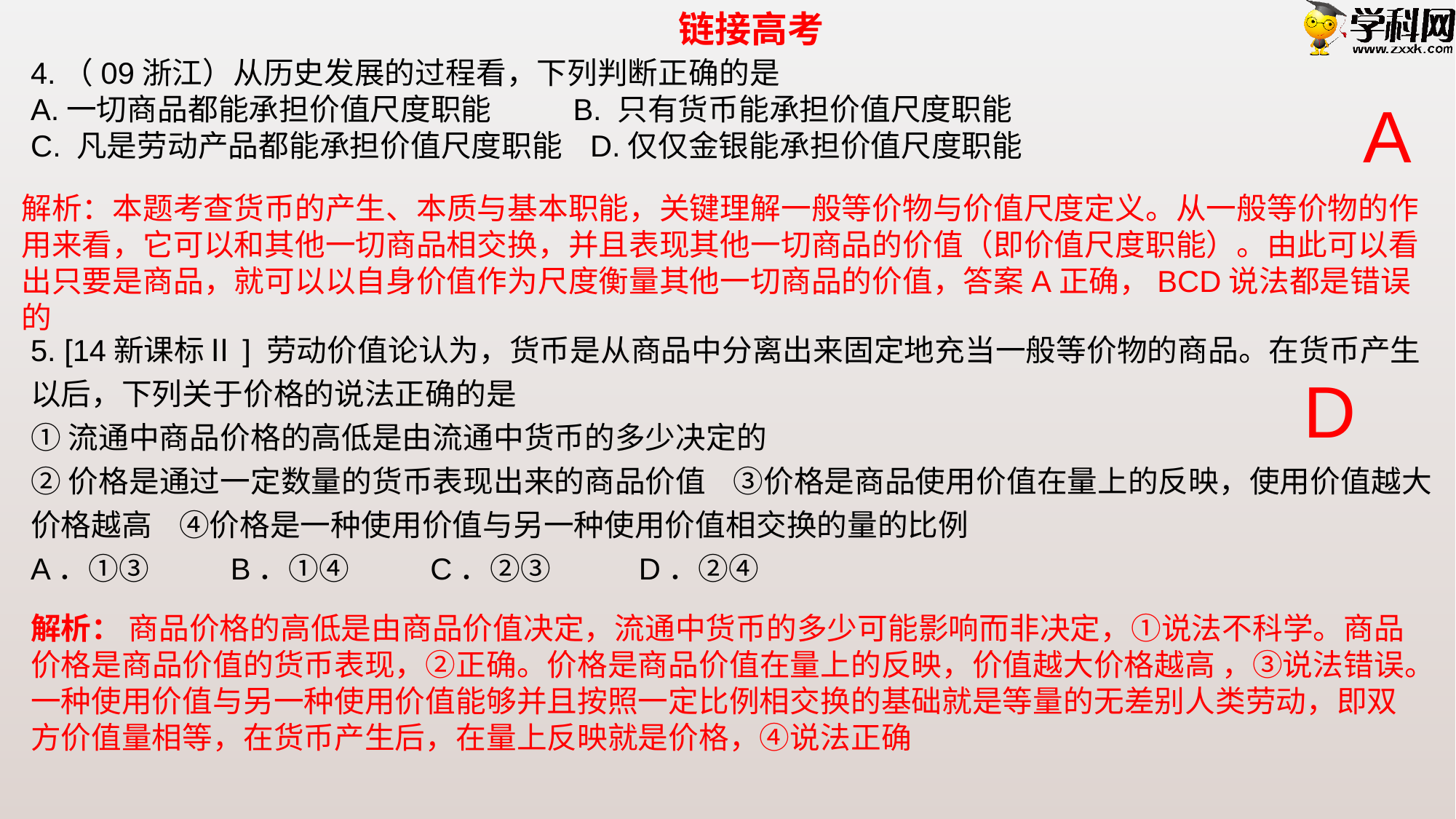

链接高考
4.（09浙江）从历史发展的过程看，下列判断正确的是
A.一切商品都能承担价值尺度职能           B. 只有货币能承担价值尺度职能
C. 凡是劳动产品都能承担价值尺度职能   D.仅仅金银能承担价值尺度职能

5. [14新课标Ⅱ] 劳动价值论认为，货币是从商品中分离出来固定地充当一般等价物的商品。在货币产生以后，下列关于价格的说法正确的是
①流通中商品价格的高低是由流通中货币的多少决定的
②价格是通过一定数量的货币表现出来的商品价值    ③价格是商品使用价值在量上的反映，使用价值越大价格越高    ④价格是一种使用价值与另一种使用价值相交换的量的比例
A．①③           B．①④           C．②③            D．②④
A
解析：本题考查货币的产生、本质与基本职能，关键理解一般等价物与价值尺度定义。从一般等价物的作用来看，它可以和其他一切商品相交换，并且表现其他一切商品的价值（即价值尺度职能）。由此可以看出只要是商品，就可以以自身价值作为尺度衡量其他一切商品的价值，答案A正确，BCD说法都是错误的
D
解析： 商品价格的高低是由商品价值决定，流通中货币的多少可能影响而非决定，①说法不科学。商品价格是商品价值的货币表现，②正确。价格是商品价值在量上的反映，价值越大价格越高 ，③说法错误。一种使用价值与另一种使用价值能够并且按照一定比例相交换的基础就是等量的无差别人类劳动，即双方价值量相等，在货币产生后，在量上反映就是价格，④说法正确